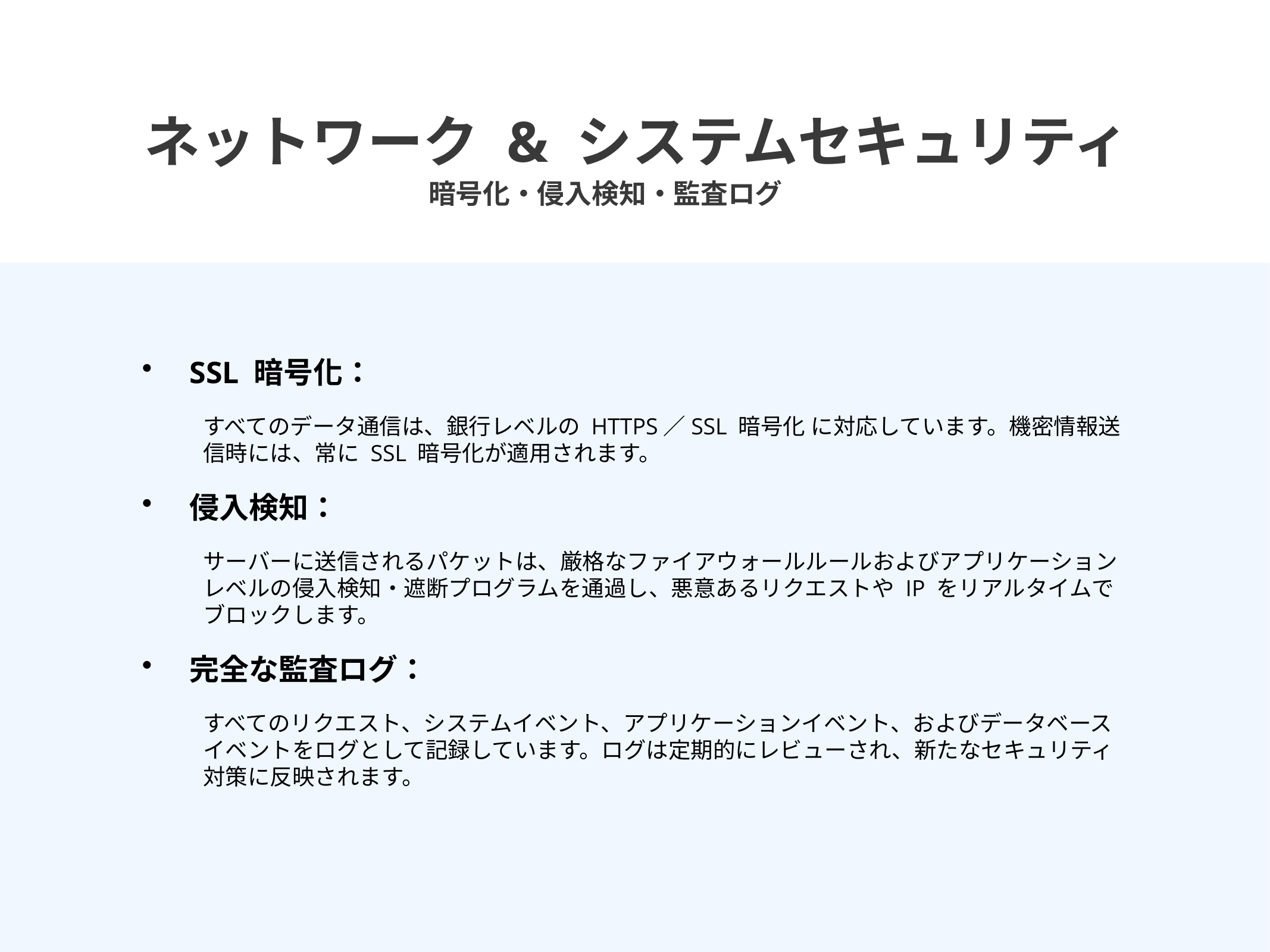

ネットワーク & システムセキュリティ
暗号化・侵入検知・監査ログ
SSL 暗号化：
すべてのデータ通信は、銀行レベルの HTTPS／SSL 暗号化 に対応しています。機密情報送信時には、常に SSL 暗号化が適用されます。
侵入検知：
サーバーに送信されるパケットは、厳格なファイアウォールルールおよびアプリケーションレベルの侵入検知・遮断プログラムを通過し、悪意あるリクエストや IP をリアルタイムでブロックします。
完全な監査ログ：
すべてのリクエスト、システムイベント、アプリケーションイベント、およびデータベースイベントをログとして記録しています。ログは定期的にレビューされ、新たなセキュリティ対策に反映されます。